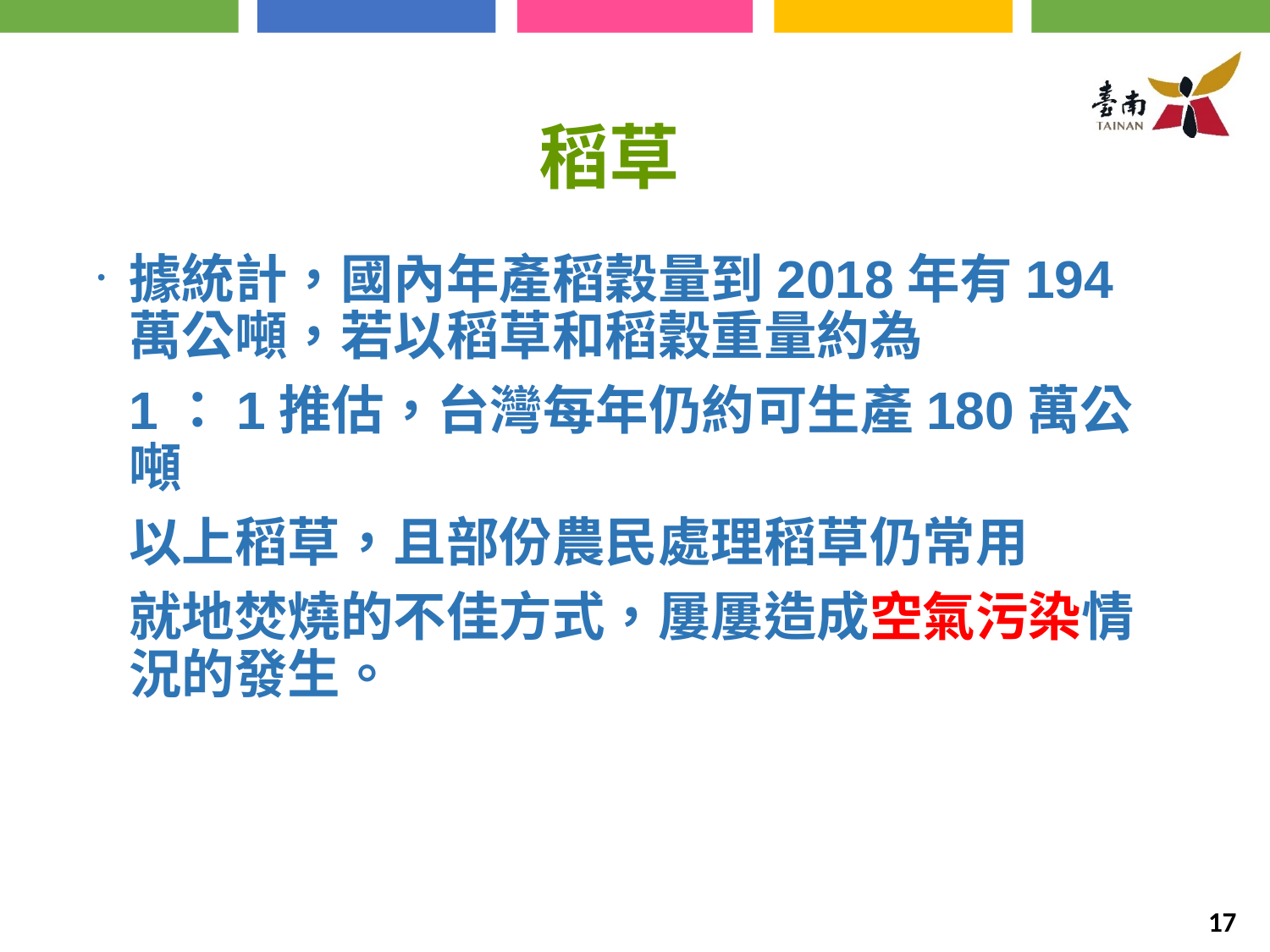

稻草
據統計，國內年產稻穀量到2018年有194萬公噸，若以稻草和稻穀重量約為
	1：1推估，台灣每年仍約可生產180萬公噸
	以上稻草，且部份農民處理稻草仍常用
	就地焚燒的不佳方式，屢屢造成空氣污染情況的發生。
17